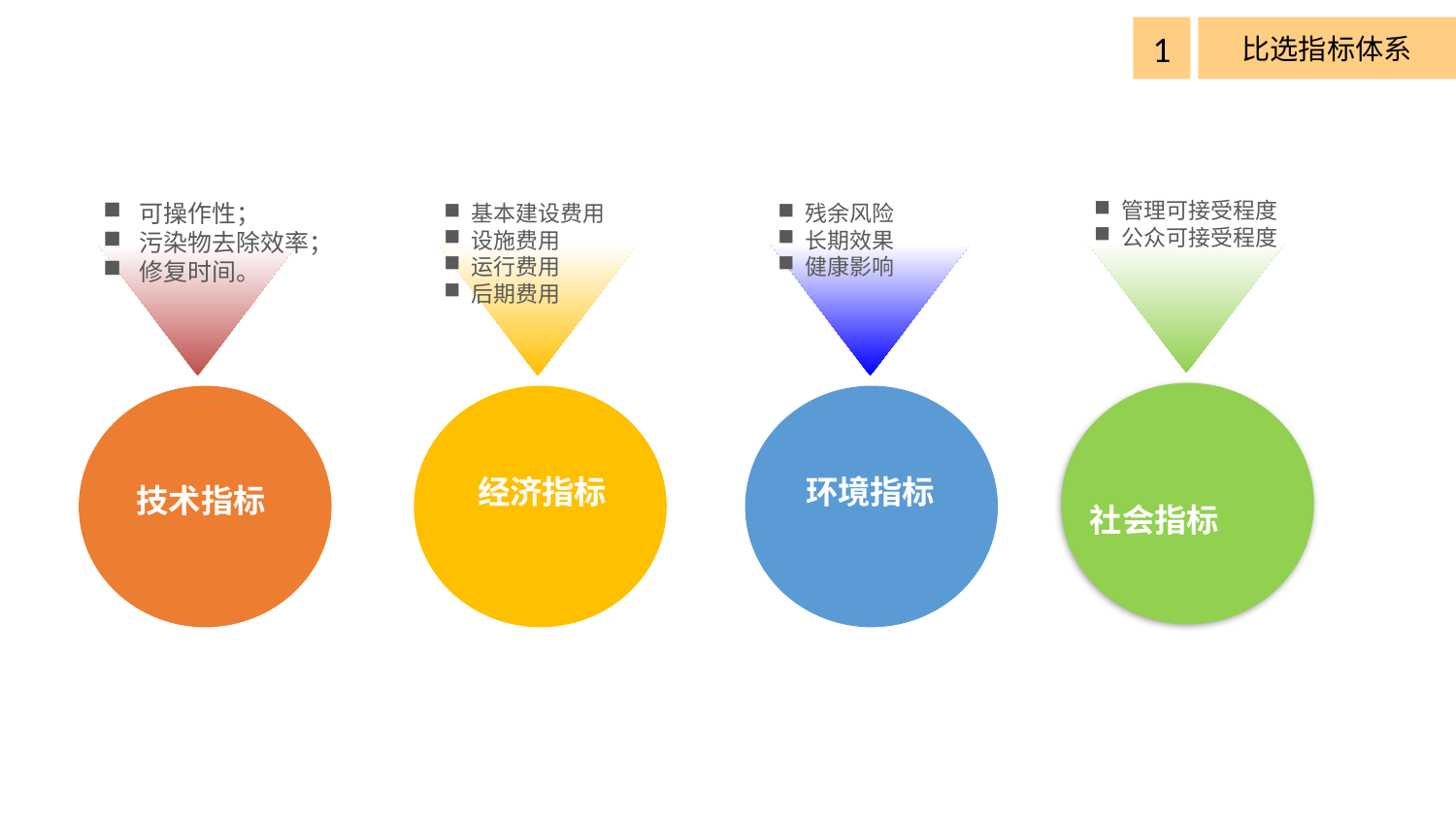

1
比选指标体系
管理可接受程度
公众可接受程度
可操作性；
污染物去除效率；
修复时间。
基本建设费用
设施费用
运行费用
后期费用
残余风险
长期效果
健康影响

环境指标
经济指标
技术指标
社会指标